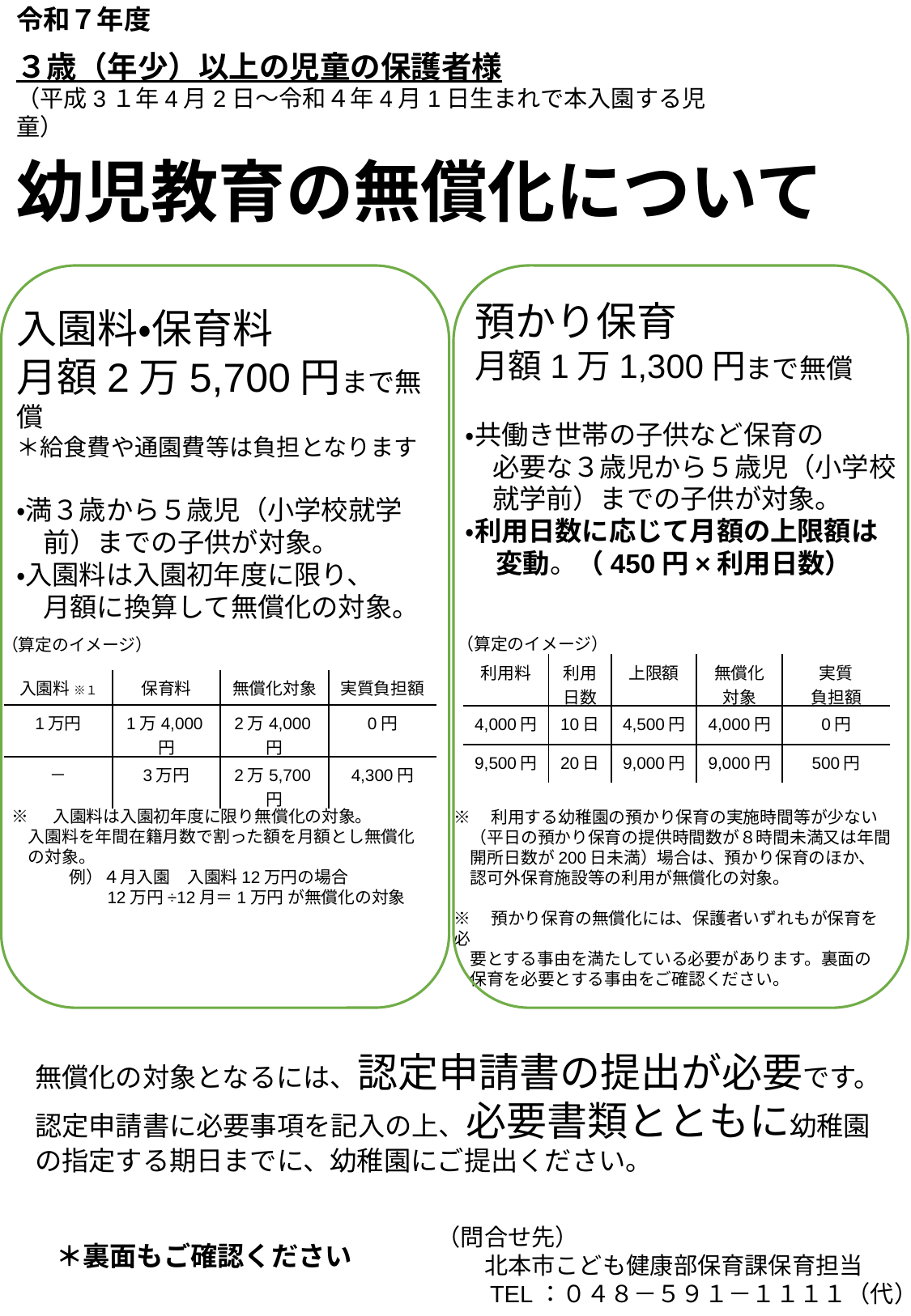

令和７年度
３歳（年少）以上の児童の保護者様
（平成3１年4月2日～令和４年4月1日生まれで本入園する児童）
幼児教育の無償化について

 預かり保育
 月額1万1,300円まで無償

・共働き世帯の子供など保育の
　必要な３歳児から５歳児（小学校
　就学前）までの子供が対象。
・利用日数に応じて月額の上限額は
    変動。（450円×利用日数）
入園料・保育料
月額2万5,700円まで無償
＊給食費や通園費等は負担となります

・満３歳から５歳児（小学校就学
　前）までの子供が対象。
・入園料は入園初年度に限り、
　月額に換算して無償化の対象。

（算定のイメージ）
（算定のイメージ）
| 利用料 | 利用 日数 | 上限額 | 無償化 対象 | 実質 負担額 |
| --- | --- | --- | --- | --- |
| 4,000円 | 10日 | 4,500円 | 4,000円 | 0円 |
| 9,500円 | 20日 | 9,000円 | 9,000円 | 500円 |
| 入園料 ※１ | 保育料 | 無償化対象 | 実質負担額 |
| --- | --- | --- | --- |
| 1万円 | 1万4,000円 | 2万4,000円 | 0円 |
| － | 3万円 | 2万5,700円 | 4,300円 |

※　利用する幼稚園の預かり保育の実施時間等が少ない
　（平日の預かり保育の提供時間数が８時間未満又は年間
　開所日数が200日未満）場合は、預かり保育のほか、
　認可外保育施設等の利用が無償化の対象。

※　預かり保育の無償化には、保護者いずれもが保育を必
　要とする事由を満たしている必要があります。裏面の
　保育を必要とする事由をご確認ください。
※ 　入園料は入園初年度に限り無償化の対象。
　入園料を年間在籍月数で割った額を月額とし無償化
　の対象。
　　　  例）４月入園　入園料12万円の場合
　　　　 　 12万円÷12月＝1万円 が無償化の対象
無償化の対象となるには、認定申請書の提出が必要です。
認定申請書に必要事項を記入の上、必要書類とともに幼稚園の指定する期日までに、幼稚園にご提出ください。
（問合せ先）
　　北本市こども健康部保育課保育担当
　　TEL：０４８－５９１－１１１１（代）

＊裏面もご確認ください